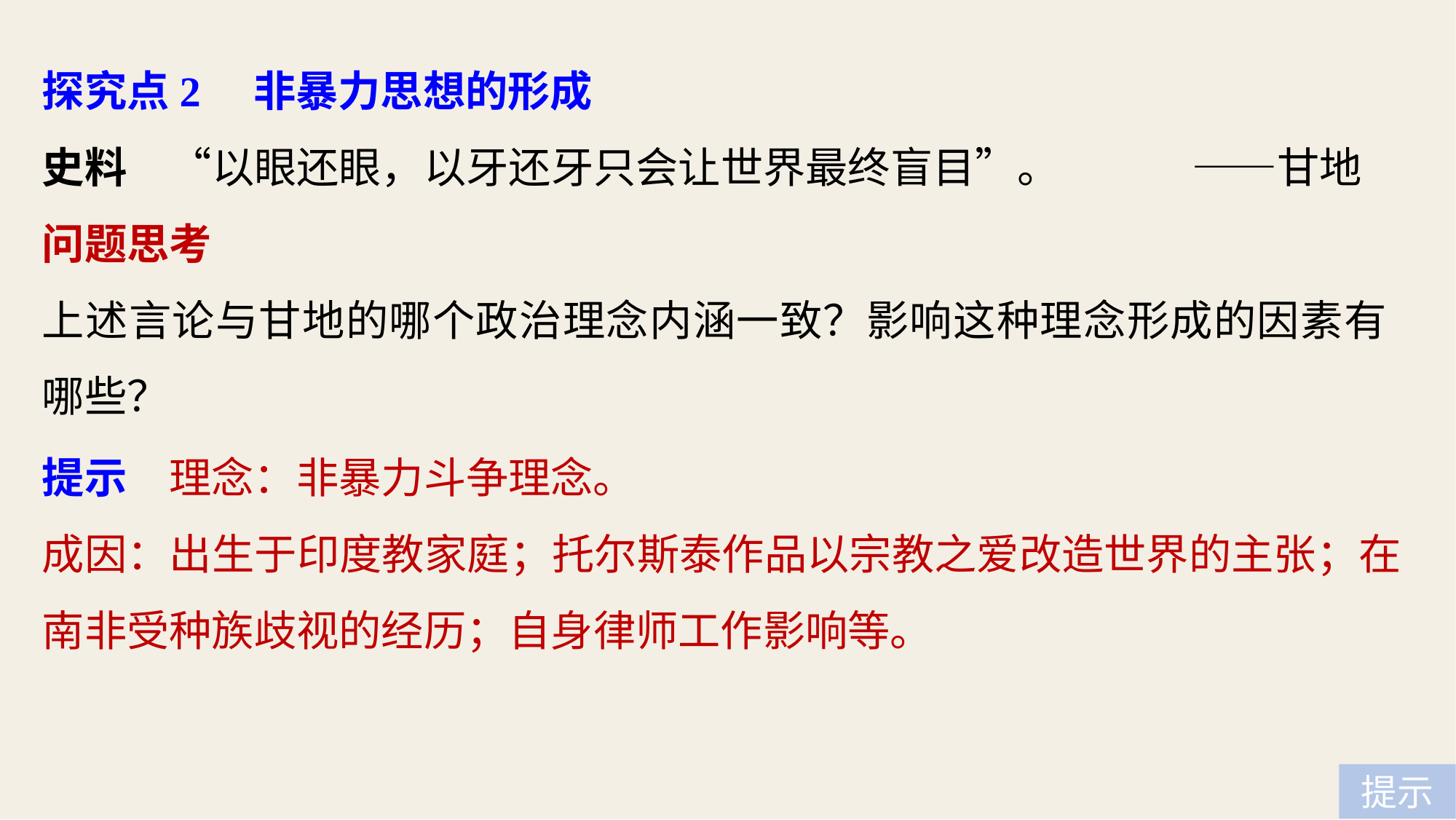

探究点2　非暴力思想的形成
史料　“以眼还眼，以牙还牙只会让世界最终盲目”。              ——甘地
问题思考
上述言论与甘地的哪个政治理念内涵一致？影响这种理念形成的因素有哪些？
提示　理念：非暴力斗争理念。
成因：出生于印度教家庭；托尔斯泰作品以宗教之爱改造世界的主张；在南非受种族歧视的经历；自身律师工作影响等。
提示